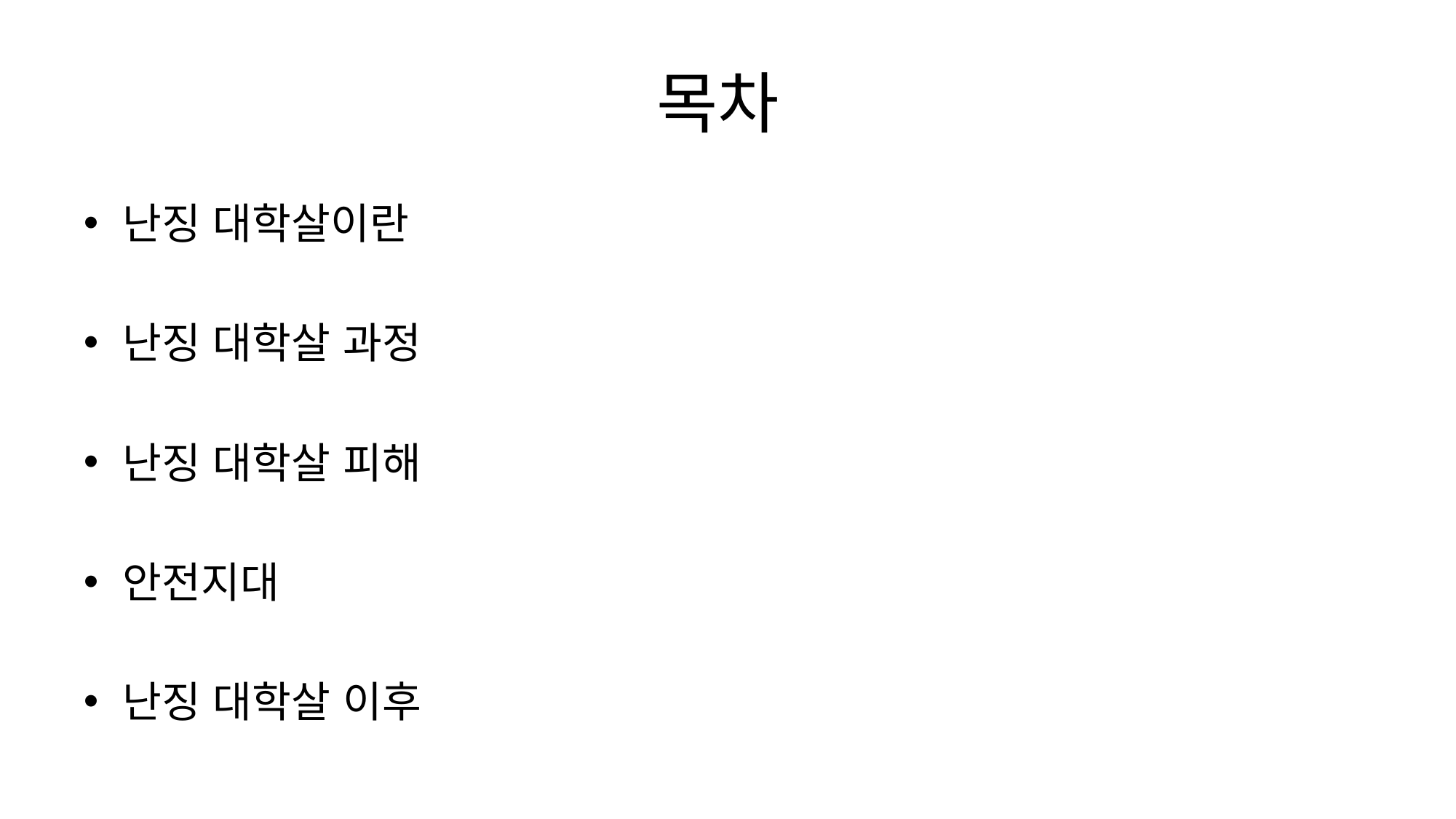

# 목차
난징 대학살이란

난징 대학살 과정

난징 대학살 피해

안전지대

난징 대학살 이후